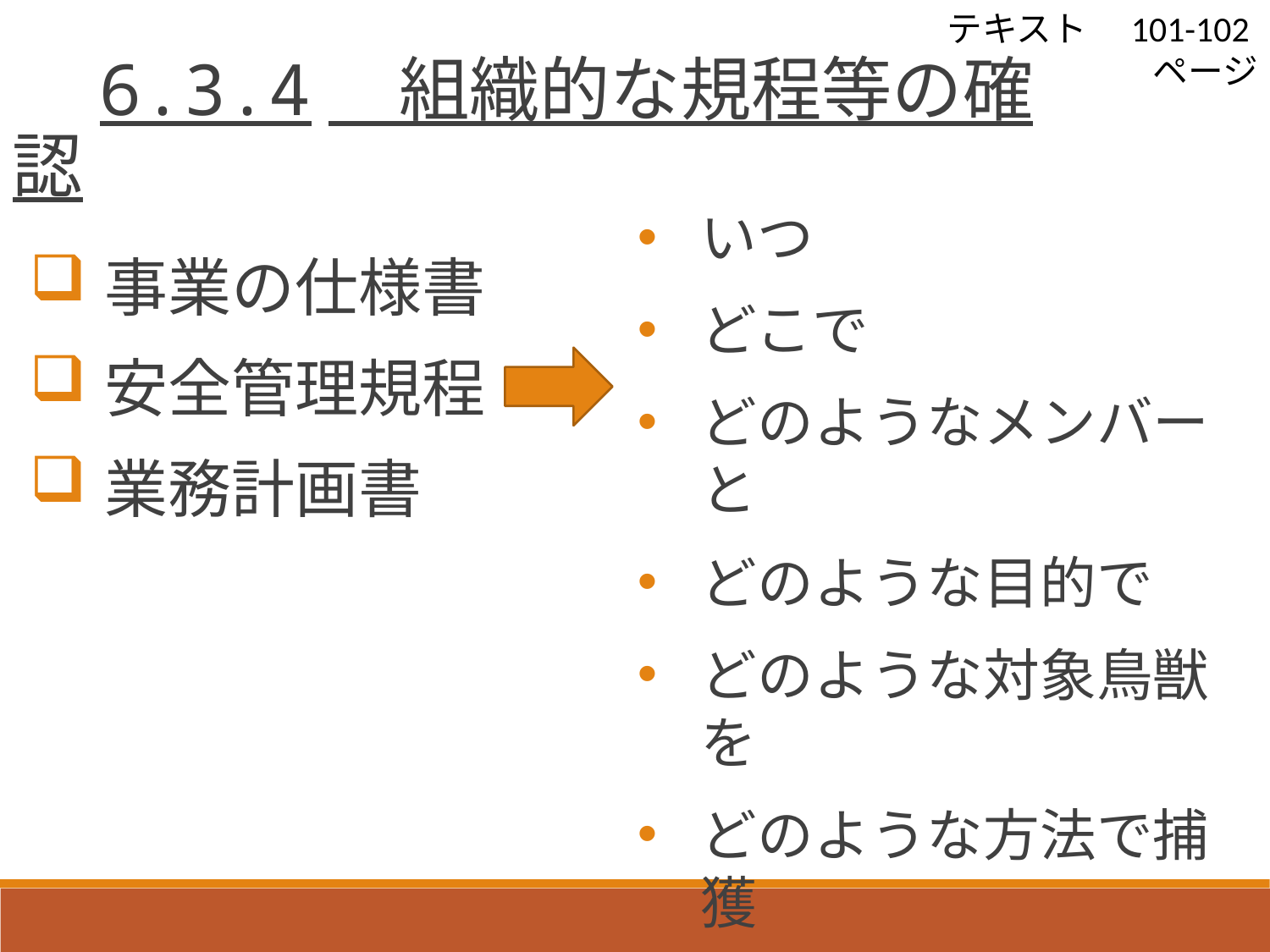

6.3.4　組織的な規程等の確認
テキスト　101-102ページ
事業の仕様書
安全管理規程
業務計画書
いつ
どこで
どのようなメンバーと
どのような目的で
どのような対象鳥獣を
どのような方法で捕獲
　　　をするのか把握する。